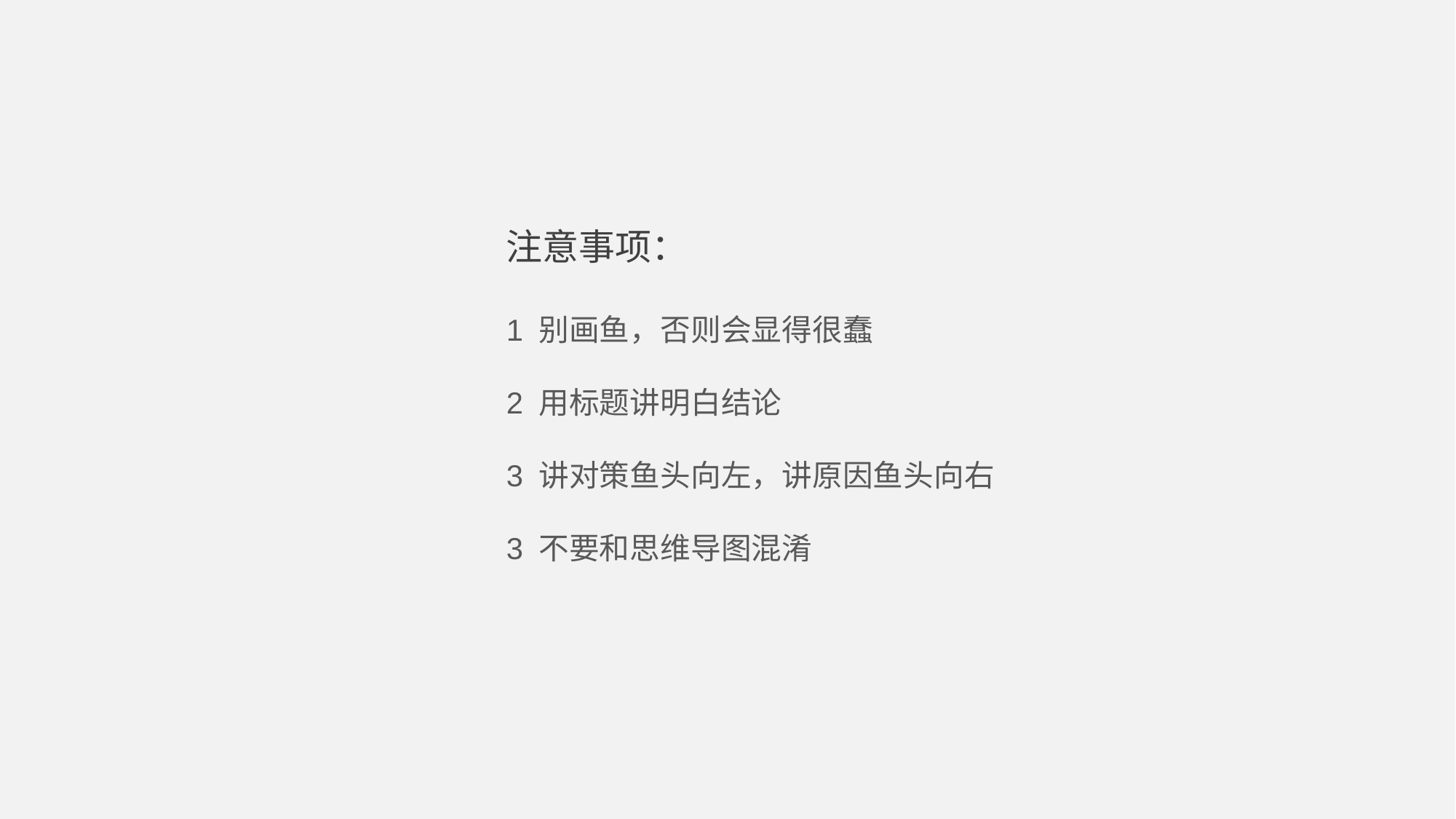

注意事项：

1 别画鱼，否则会显得很蠢

2 用标题讲明白结论

3 讲对策鱼头向左，讲原因鱼头向右

3 不要和思维导图混淆